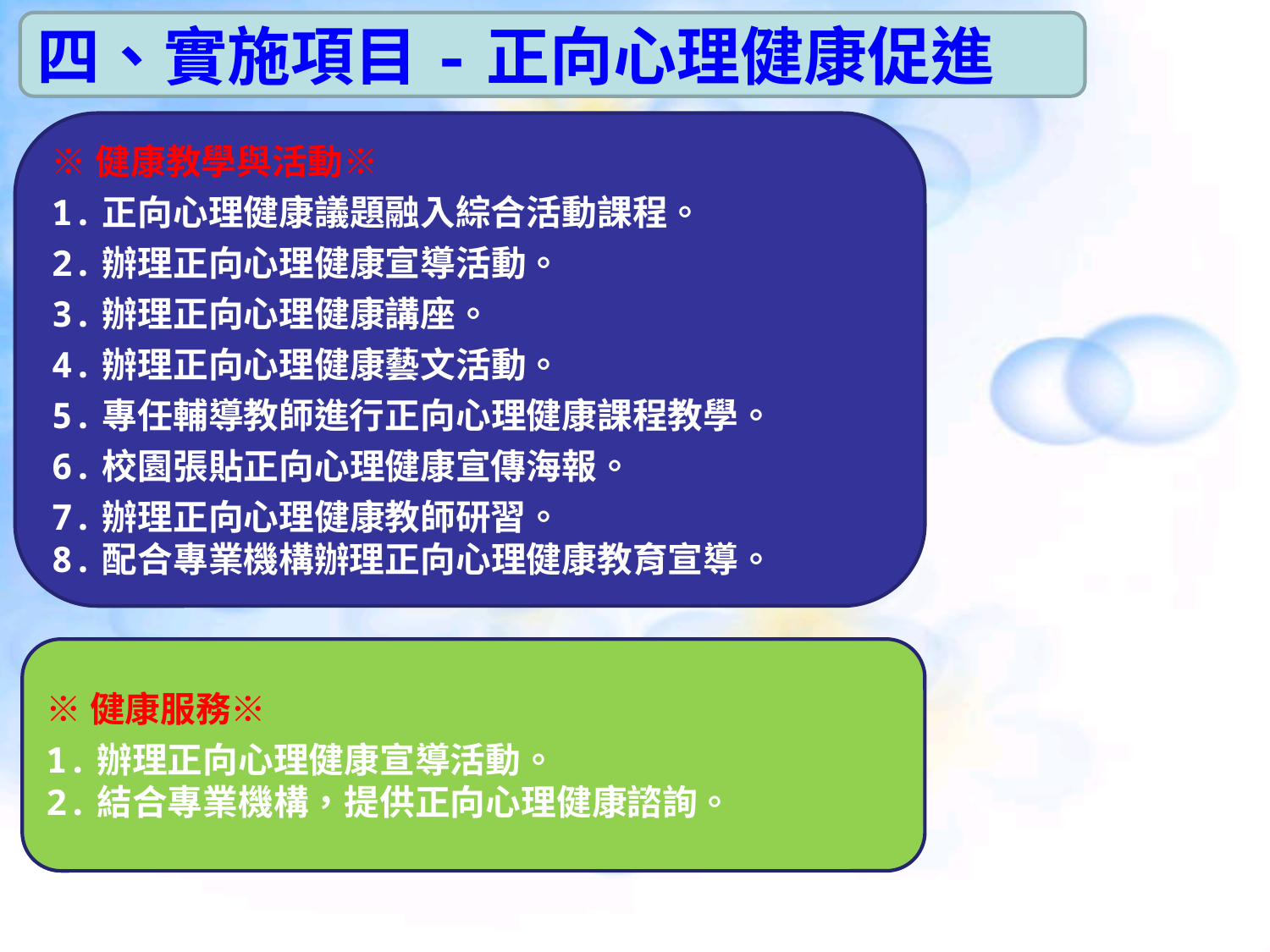

四、實施項目-正向心理健康促進
※健康教學與活動※
1.正向心理健康議題融入綜合活動課程。
2.辦理正向心理健康宣導活動。
3.辦理正向心理健康講座。
4.辦理正向心理健康藝文活動。
5.專任輔導教師進行正向心理健康課程教學。
6.校園張貼正向心理健康宣傳海報。
7.辦理正向心理健康教師研習。
8.配合專業機構辦理正向心理健康教育宣導。

※健康服務※
1.辦理正向心理健康宣導活動。
2.結合專業機構，提供正向心理健康諮詢。